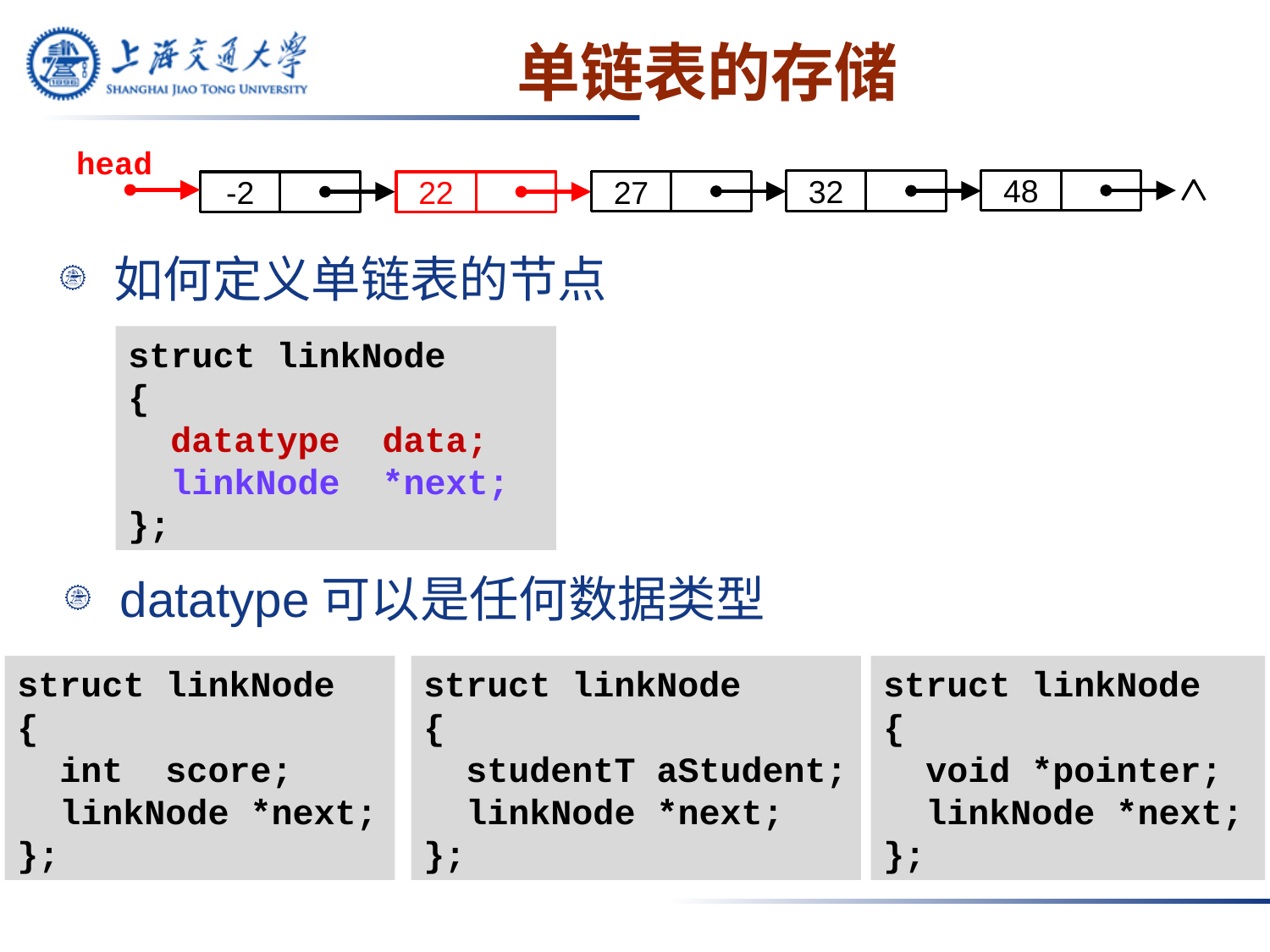

# 单链表的存储
head
48

32

27

-2

22

如何定义单链表的节点
struct linkNode
{
  datatype  data;
  linkNode  *next;
};
datatype可以是任何数据类型
struct linkNode
{
  int  score;
  linkNode *next;
};
struct linkNode
{
  studentT aStudent;
  linkNode *next;
};
struct linkNode
{
  void *pointer;
  linkNode *next;
};